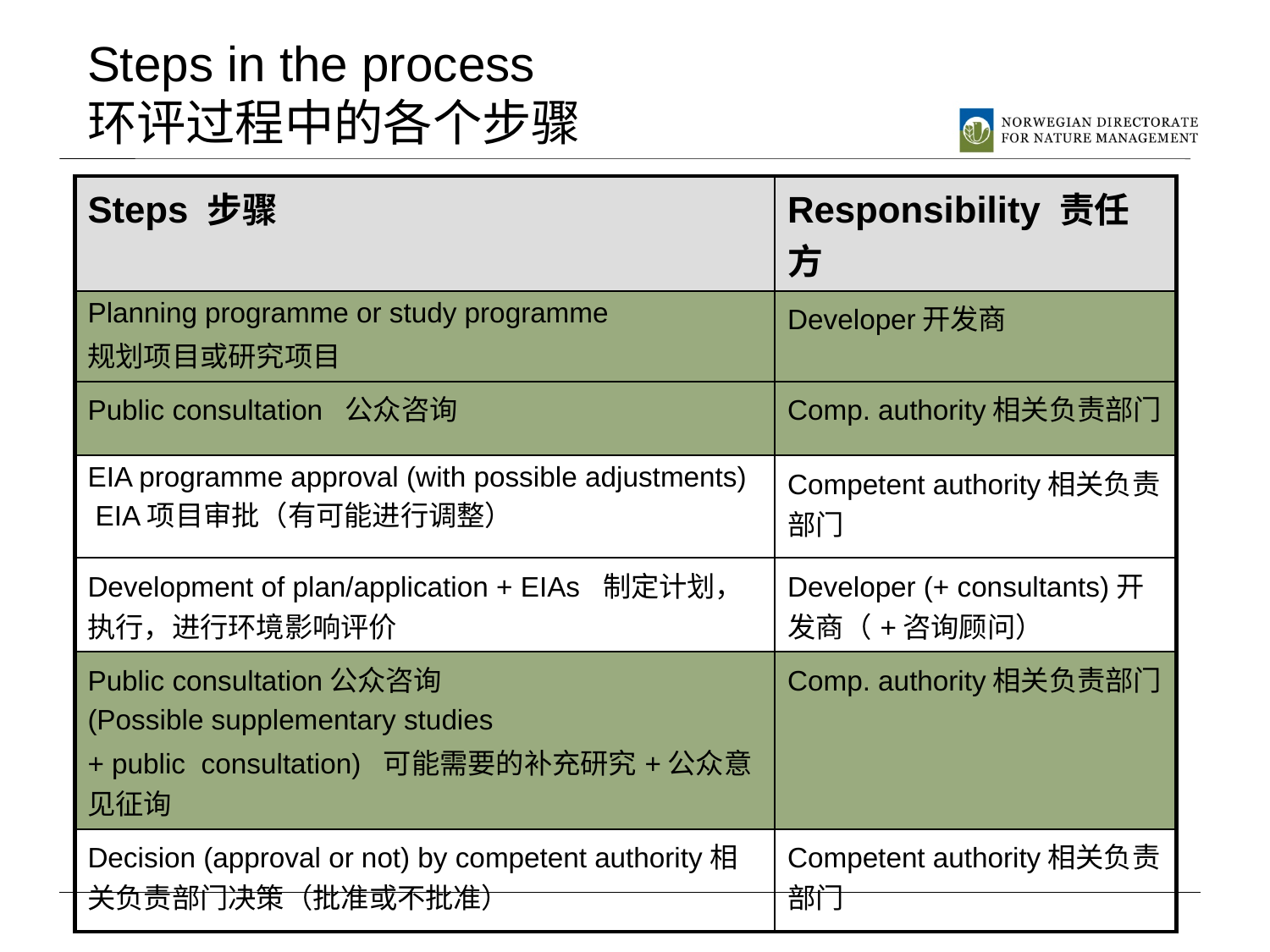

Steps in the process
环评过程中的各个步骤
# Steps in the process
| Steps 步骤 | Responsibility 责任方 |
| --- | --- |
| Planning programme or study programme 规划项目或研究项目 | Developer开发商 |
| Public consultation 公众咨询 | Comp. authority相关负责部门 |
| EIA programme approval (with possible adjustments) EIA项目审批（有可能进行调整） | Competent authority相关负责部门 |
| Development of plan/application + EIAs 制定计划，执行，进行环境影响评价 | Developer (+ consultants)开发商（+咨询顾问） |
| Public consultation公众咨询 (Possible supplementary studies + public consultation) 可能需要的补充研究+公众意见征询 | Comp. authority相关负责部门 |
| Decision (approval or not) by competent authority相关负责部门决策（批准或不批准） | Competent authority相关负责部门 |